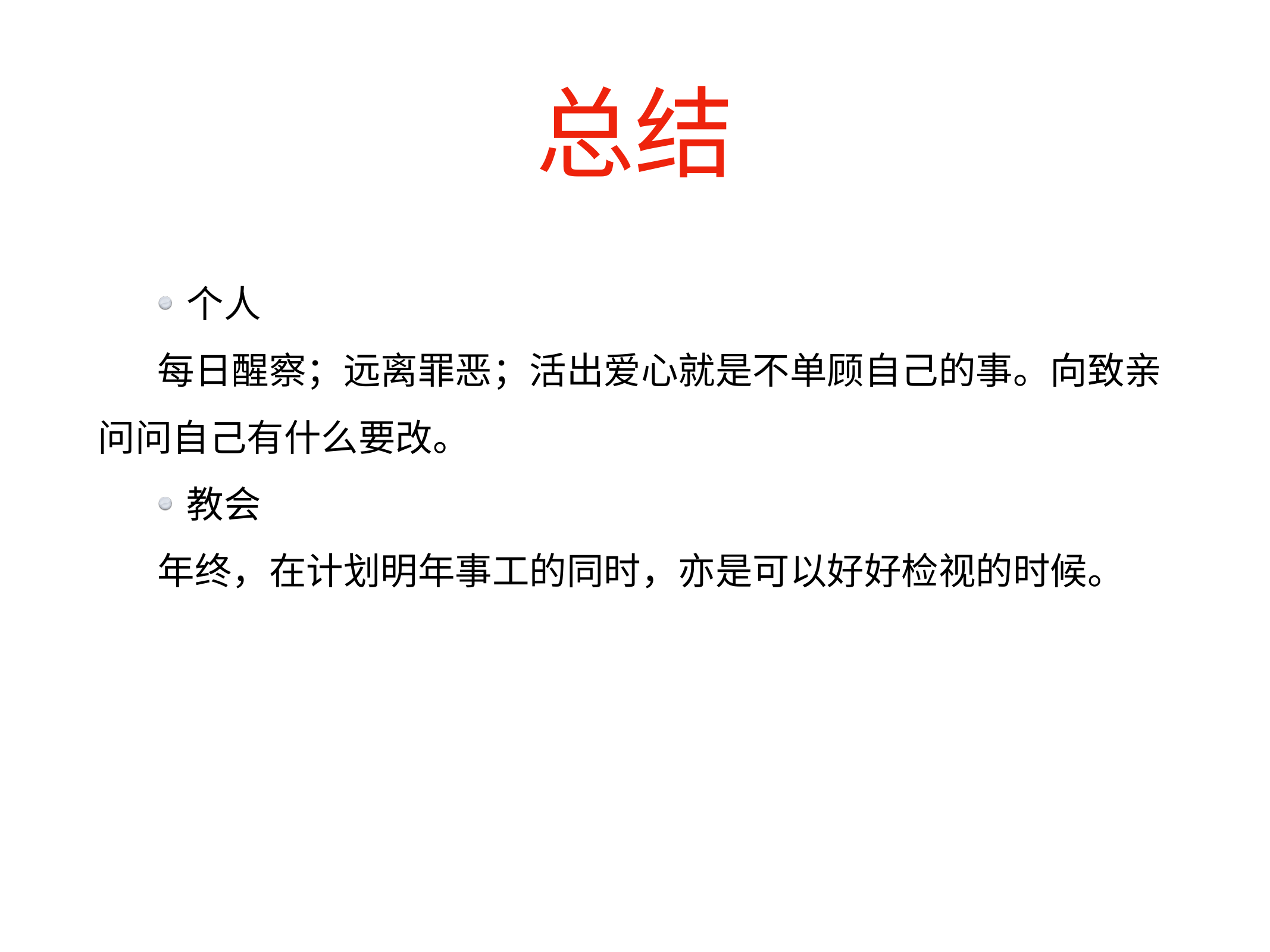

# 总结
个人
每日醒察；远离罪恶；活出爱心就是不单顾自己的事。向致亲问问自己有什么要改。
教会
年终，在计划明年事工的同时，亦是可以好好检视的时候。